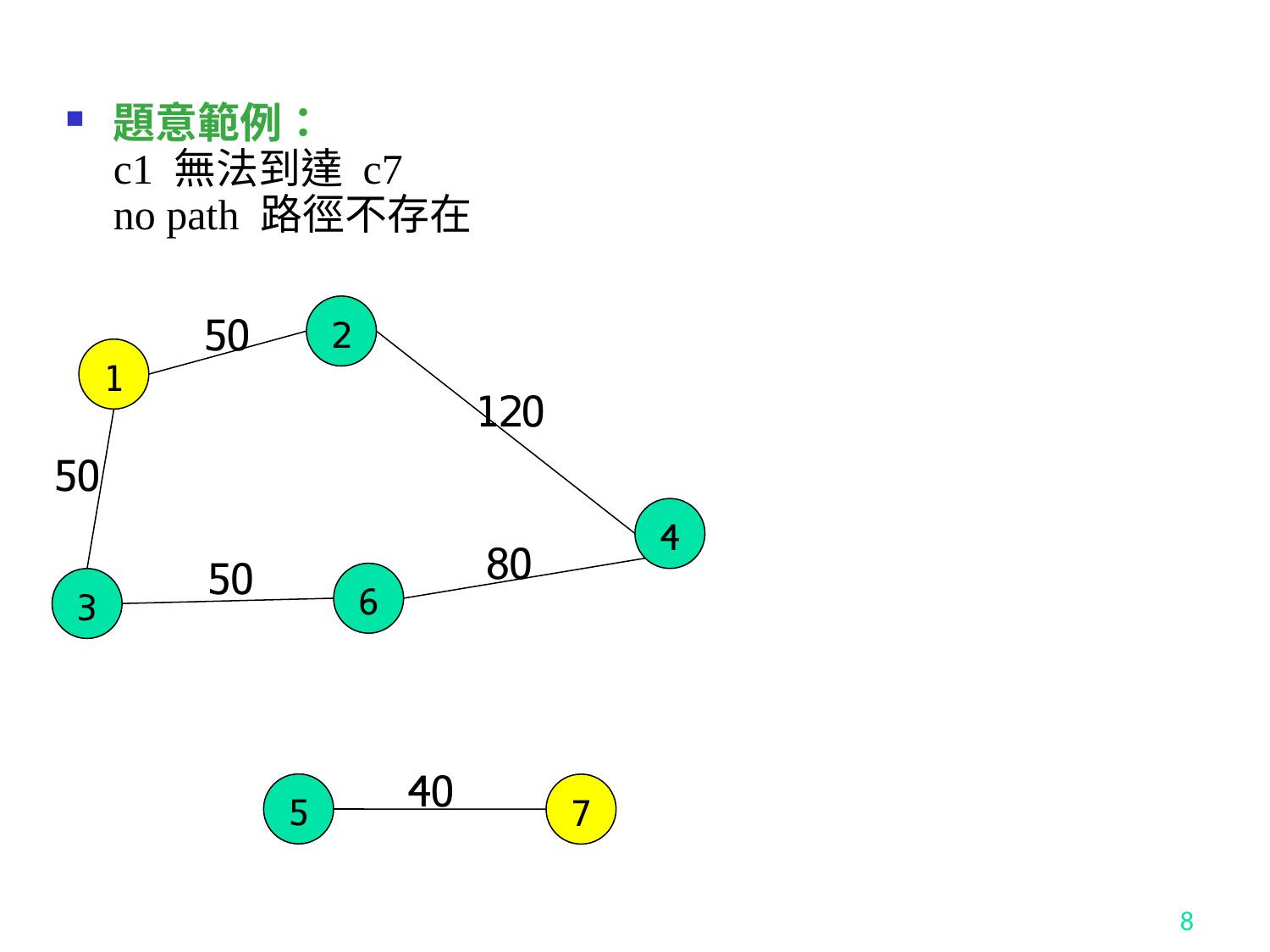

題意範例：
c1 無法到達 c7
no path 路徑不存在
2
50
1
120
50
4
80
50
6
3
40
5
7
8